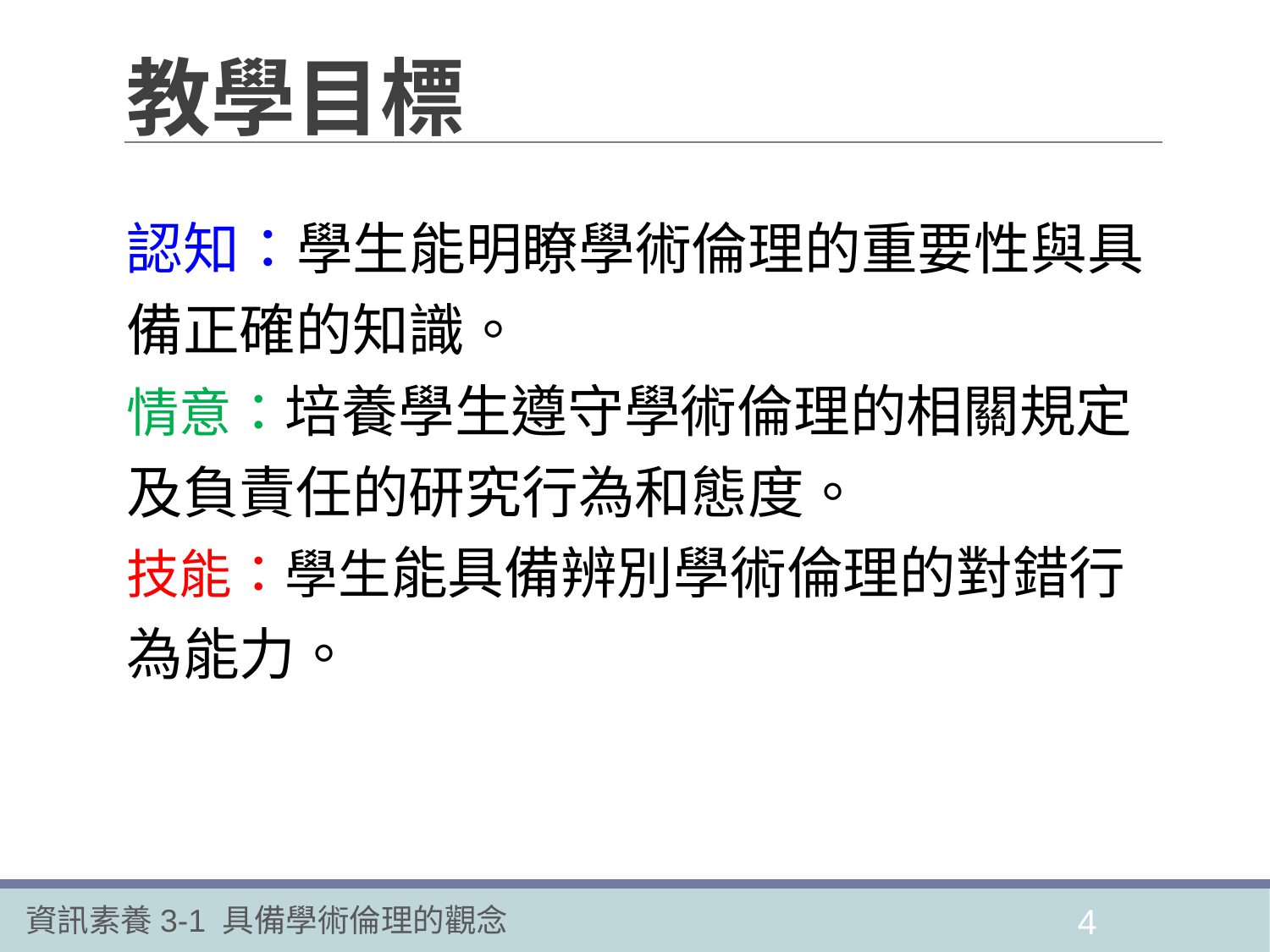

# 教學目標
認知：學生能明瞭學術倫理的重要性與具備正確的知識。
情意：培養學生遵守學術倫理的相關規定及負責任的研究行為和態度。
技能：學生能具備辨別學術倫理的對錯行為能力。